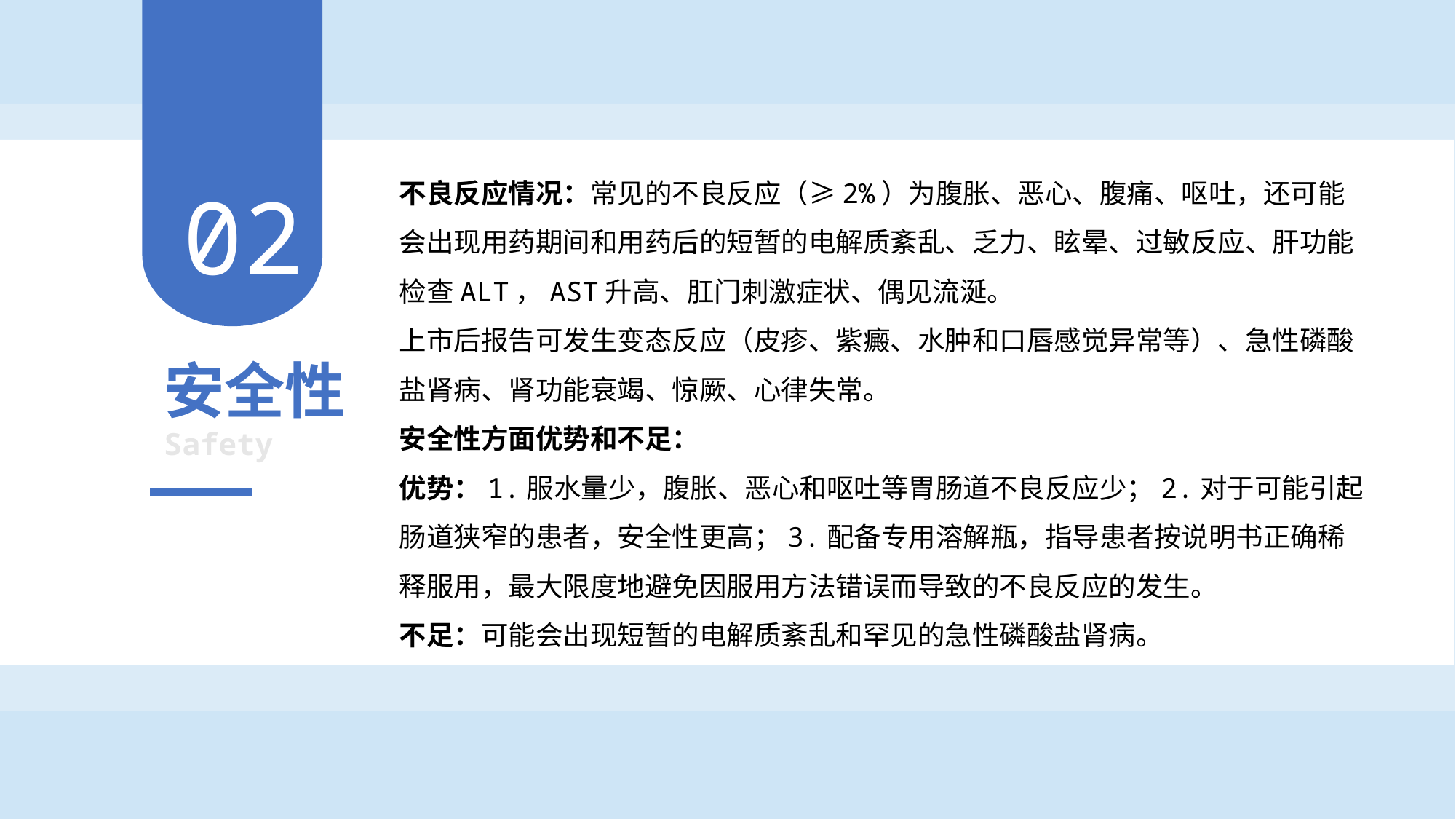

不良反应情况：常见的不良反应（≥2%）为腹胀、恶心、腹痛、呕吐，还可能会出现用药期间和用药后的短暂的电解质紊乱、乏力、眩晕、过敏反应、肝功能检查ALT，AST升高、肛门刺激症状、偶见流涎。
上市后报告可发生变态反应（皮疹、紫癜、水肿和口唇感觉异常等）、急性磷酸盐肾病、肾功能衰竭、惊厥、心律失常。
安全性方面优势和不足：
优势：1.服水量少，腹胀、恶心和呕吐等胃肠道不良反应少；2.对于可能引起肠道狭窄的患者，安全性更高；3.配备专用溶解瓶，指导患者按说明书正确稀释服用，最大限度地避免因服用方法错误而导致的不良反应的发生。
不足：可能会出现短暂的电解质紊乱和罕见的急性磷酸盐肾病。
02
安全性
Safety